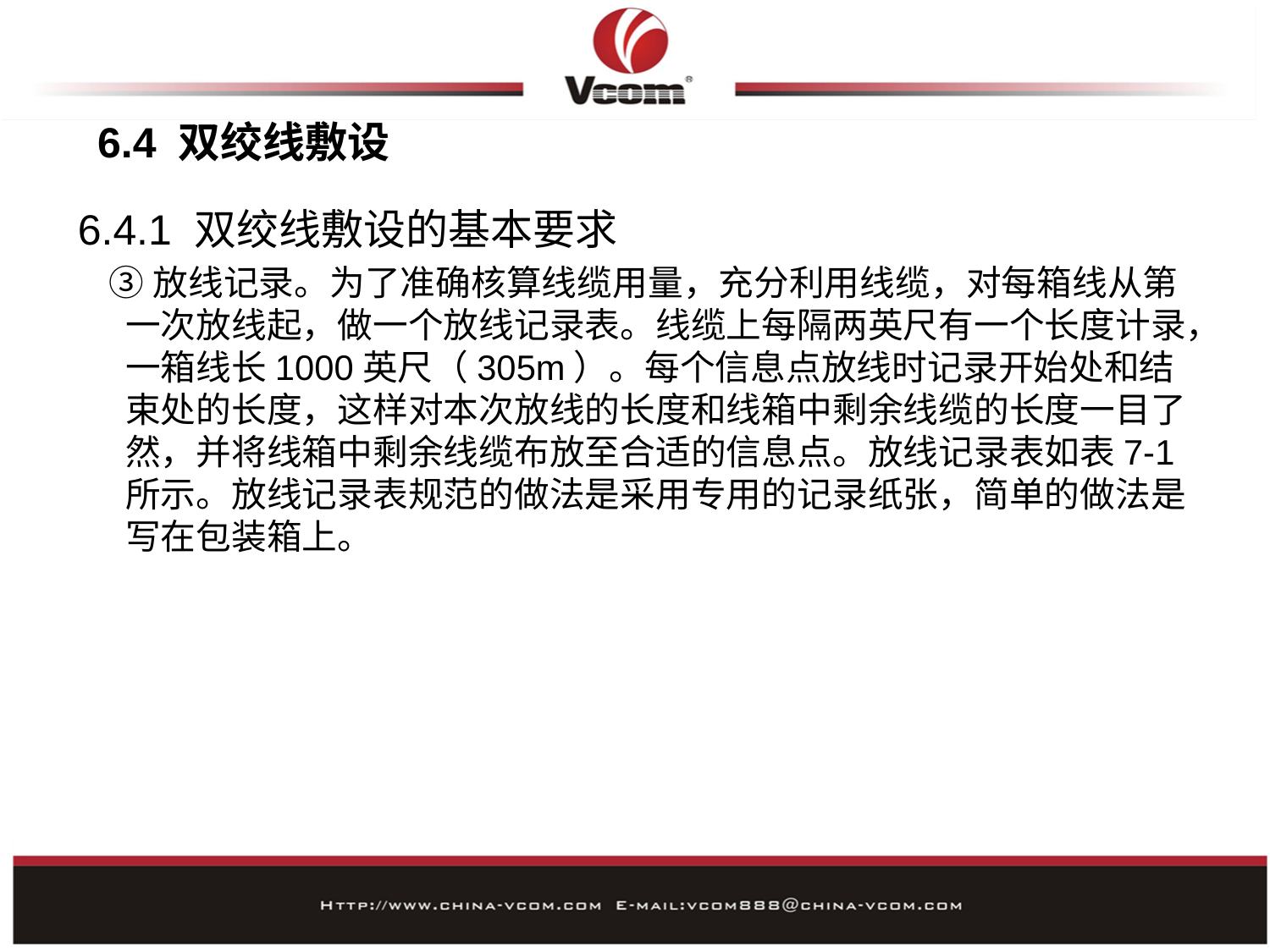

# 6.4 双绞线敷设
6.4.1 双绞线敷设的基本要求
    ③放线记录。为了准确核算线缆用量，充分利用线缆，对每箱线从第一次放线起，做一个放线记录表。线缆上每隔两英尺有一个长度计录，一箱线长1000英尺（305m）。每个信息点放线时记录开始处和结束处的长度，这样对本次放线的长度和线箱中剩余线缆的长度一目了然，并将线箱中剩余线缆布放至合适的信息点。放线记录表如表7-1所示。放线记录表规范的做法是采用专用的记录纸张，简单的做法是写在包装箱上。